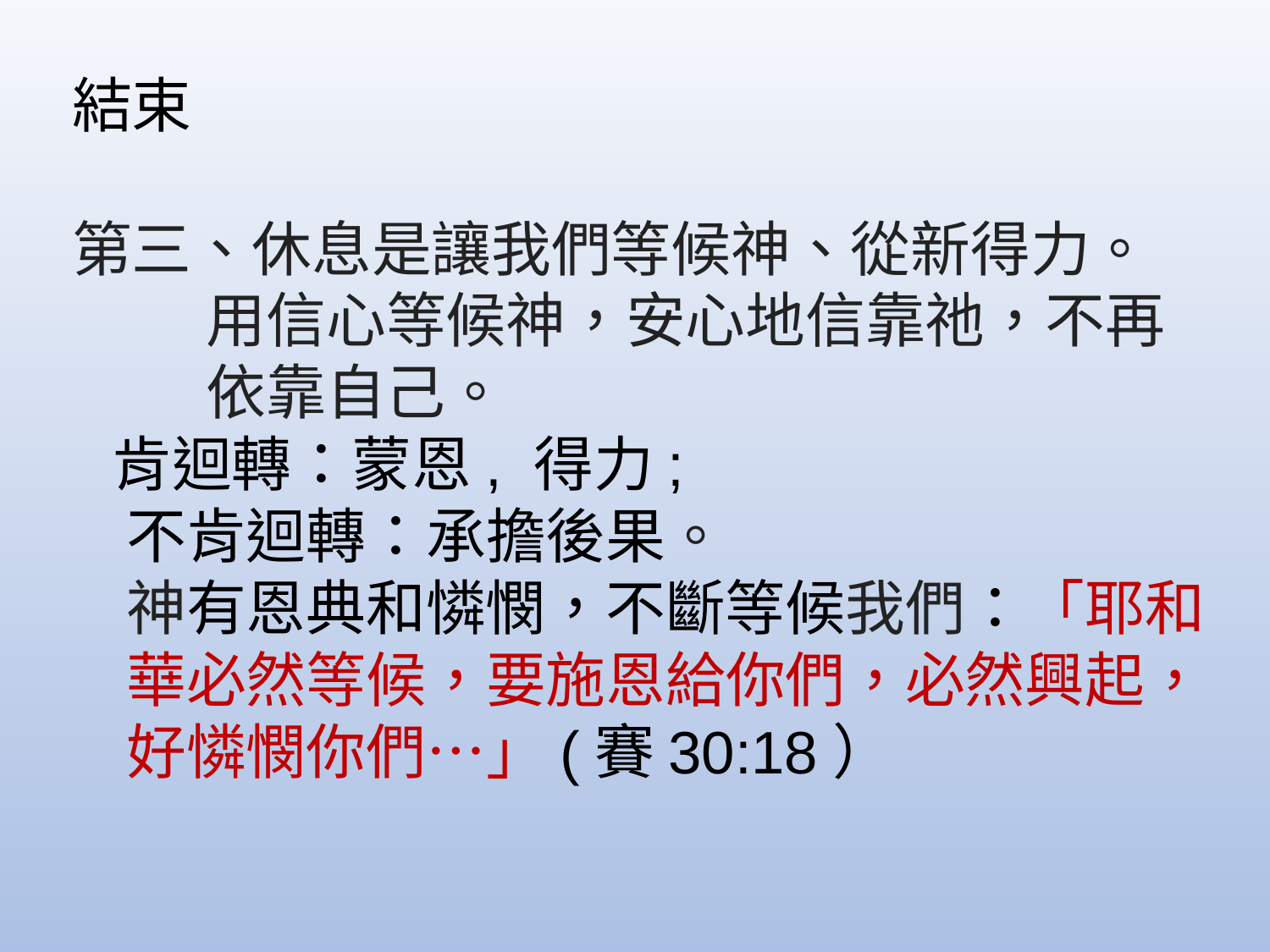

結束

第三、休息是讓我們等候神、從新得力。
         用信心等候神，安心地信靠祂，不再
         依靠自己。
   肯迴轉：蒙恩, 得力;
   不肯迴轉：承擔後果。
   神有恩典和憐憫，不斷等候我們：「耶和
   華必然等候，要施恩給你們，必然興起，
   好憐憫你們…」(賽30:18）